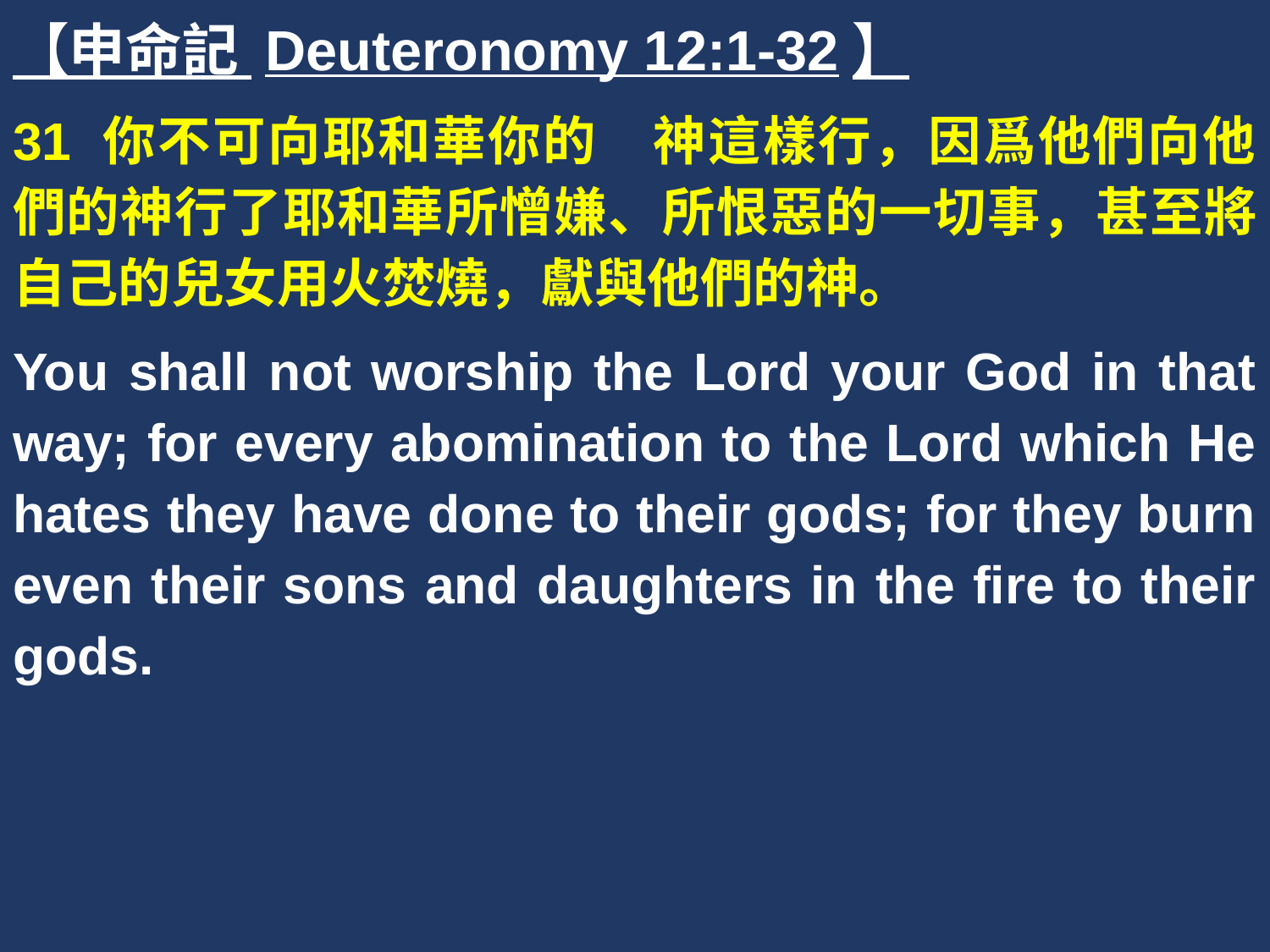

【申命記 Deuteronomy 12:1-32】
31 你不可向耶和華你的　神這樣行，因爲他們向他們的神行了耶和華所憎嫌、所恨惡的一切事，甚至將自己的兒女用火焚燒，獻與他們的神。
You shall not worship the Lord your God in that way; for every abomination to the Lord which He hates they have done to their gods; for they burn even their sons and daughters in the fire to their gods.